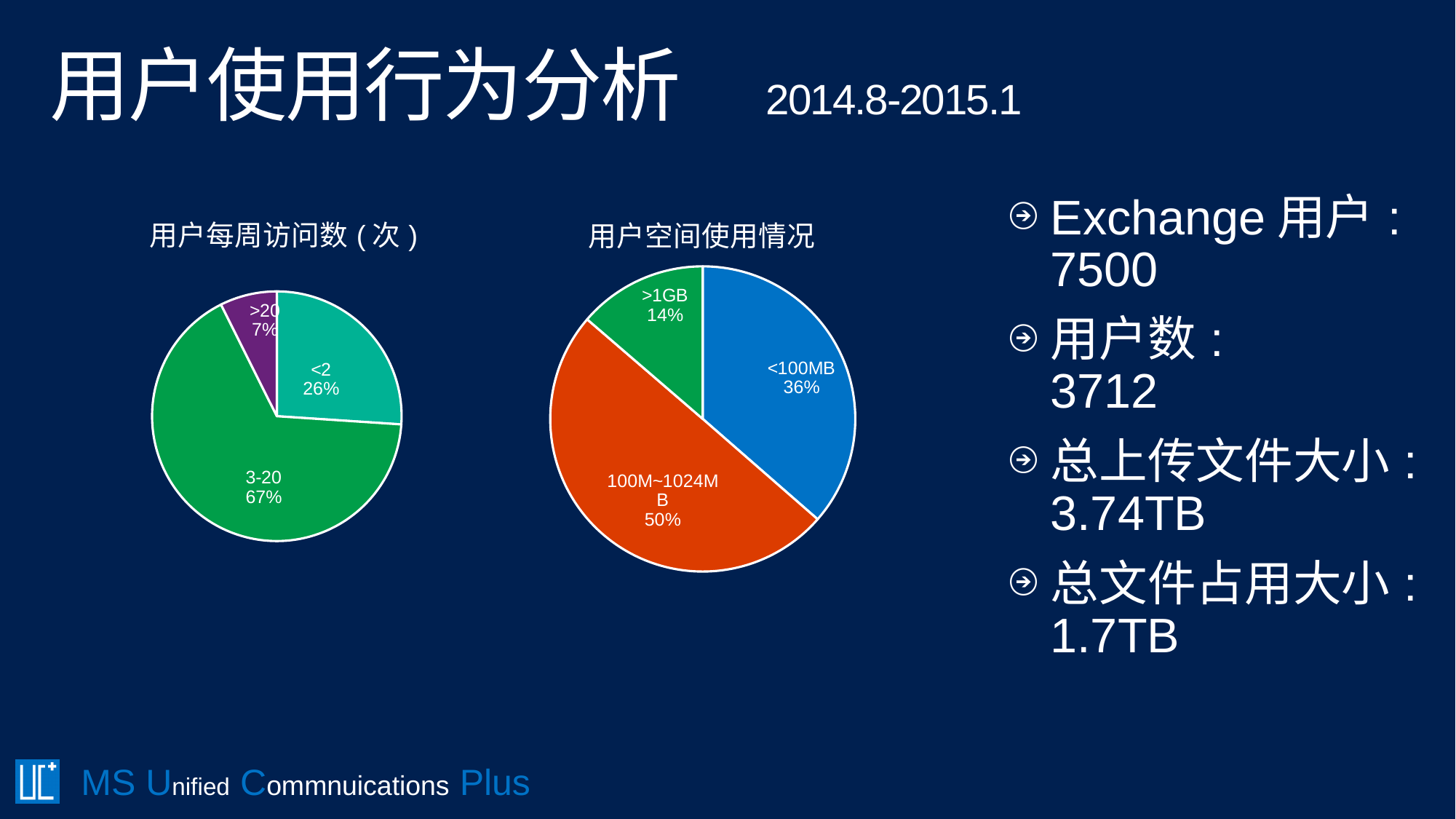

# 用户使用行为分析    2014.8-2015.1
Exchange用户:
7500
用户数:
3712
总上传文件大小:
3.74TB
总文件占用大小:
1.7TB

### Chart: 用户每周访问数(次)

| Category | 人数 |
|---|---|
| 1-10次 | 967.0 |
| 11-200次 | 2471.0 |
| 200次以上 | 274.0 |

### Chart: 用户空间使用情况

| Category | 人数 |
|---|---|
| 0~9MB | 1352.0 |
| 10~99MB | 1852.0 |
| 100~1000MB | 508.0 |